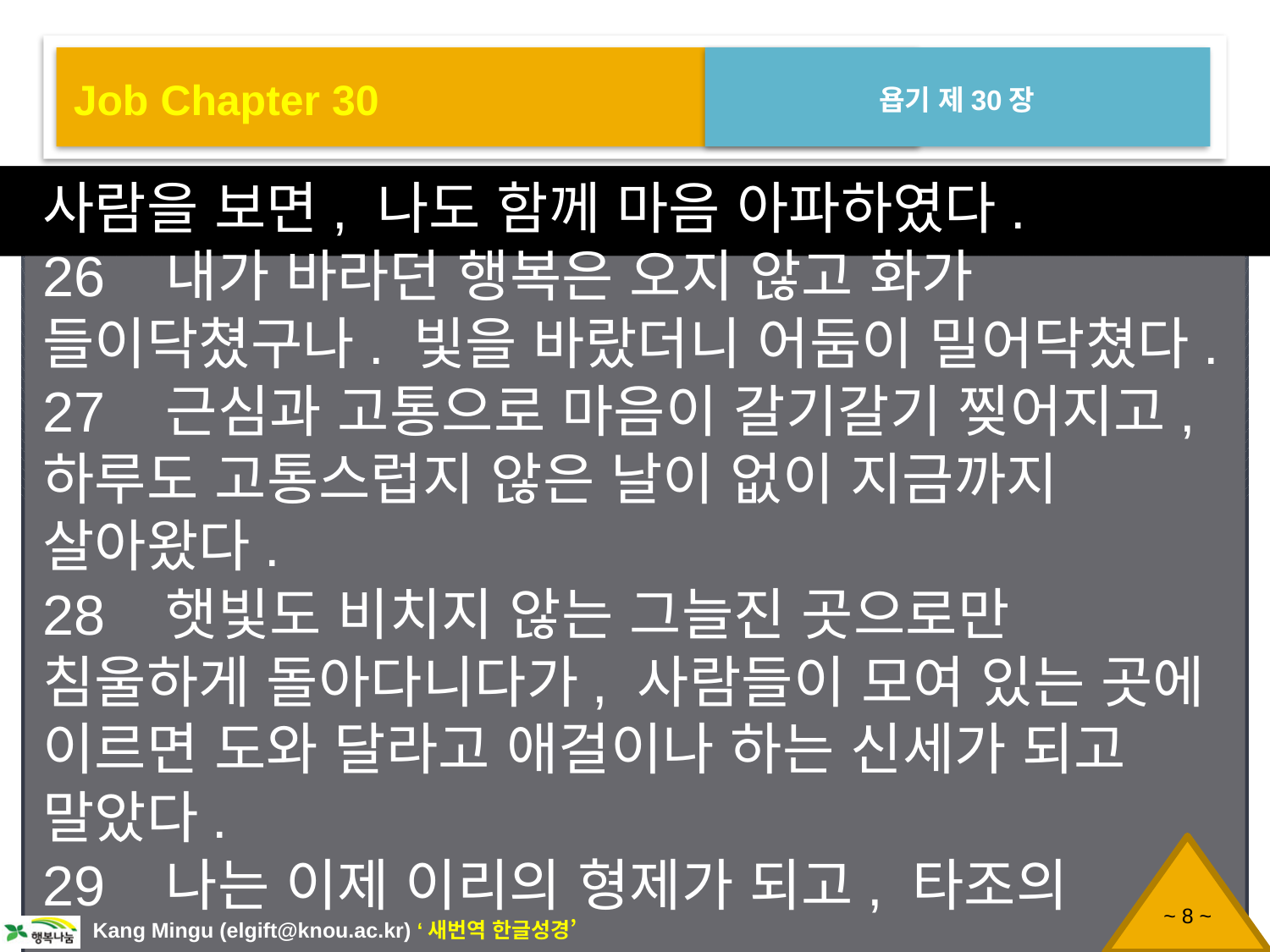

Job Chapter 30
욥기 제30장
사람을 보면, 나도 함께 마음 아파하였다.
26   내가 바라던 행복은 오지 않고 화가 들이닥쳤구나. 빛을 바랐더니 어둠이 밀어닥쳤다.
27   근심과 고통으로 마음이 갈기갈기 찢어지고, 하루도 고통스럽지 않은 날이 없이 지금까지 살아왔다.
28   햇빛도 비치지 않는 그늘진 곳으로만 침울하게 돌아다니다가, 사람들이 모여 있는 곳에 이르면 도와 달라고 애걸이나 하는 신세가 되고 말았다.
29   나는 이제 이리의 형제가 되고, 타조의